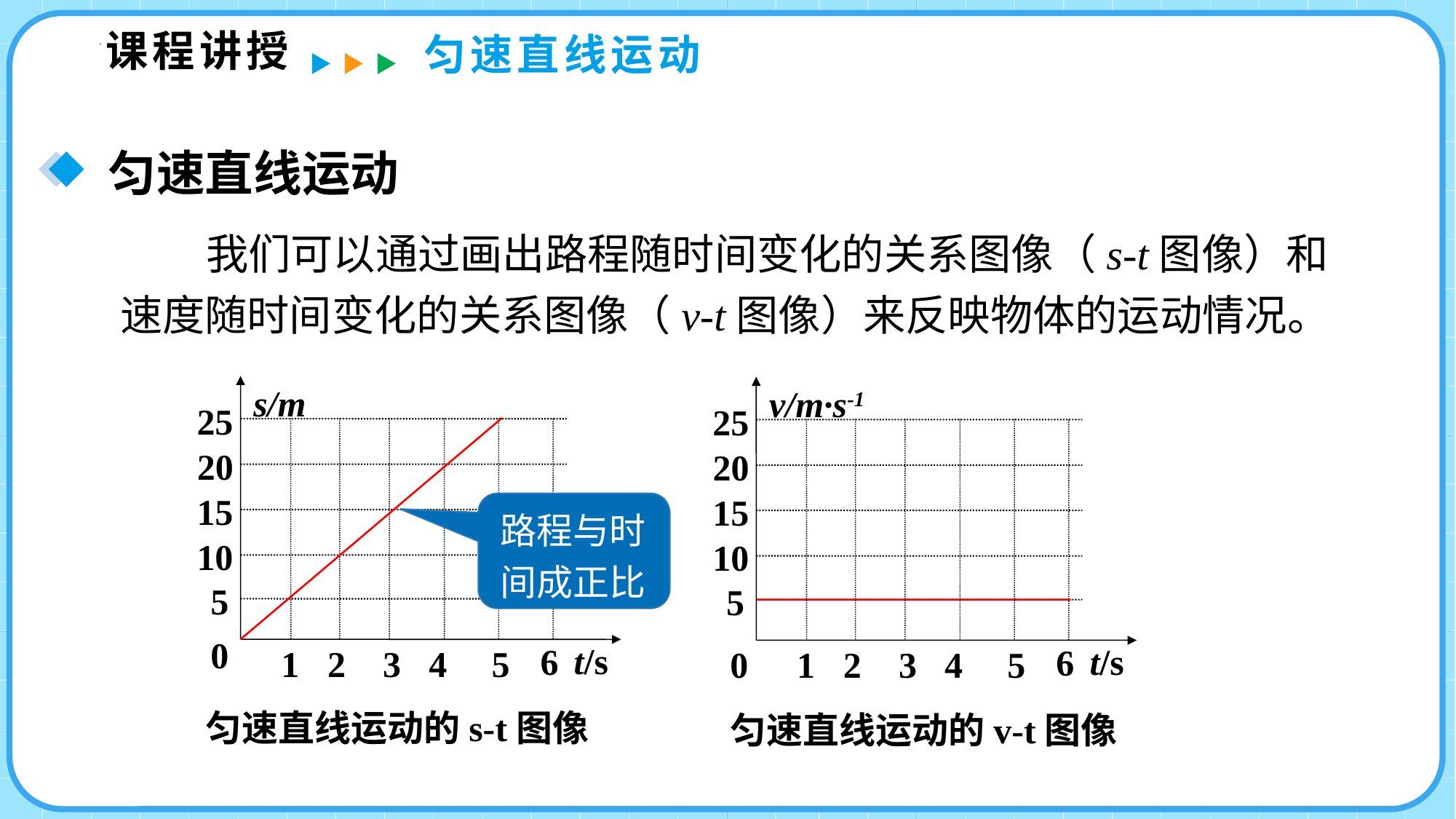

课程讲授
匀速直线运动

匀速直线运动

我们可以通过画出路程随时间变化的关系图像（s-t图像）和速度随时间变化的关系图像（v-t图像）来反映物体的运动情况。
s/m

25

20

15

10

5

t/s
6
1
4
5
2
3

0
匀速直线运动的s-t图像
v/m·s-1

25

20

15

10

5

t/s
6
1
4
5
2
3

0
匀速直线运动的v-t图像

路程与时间成正比